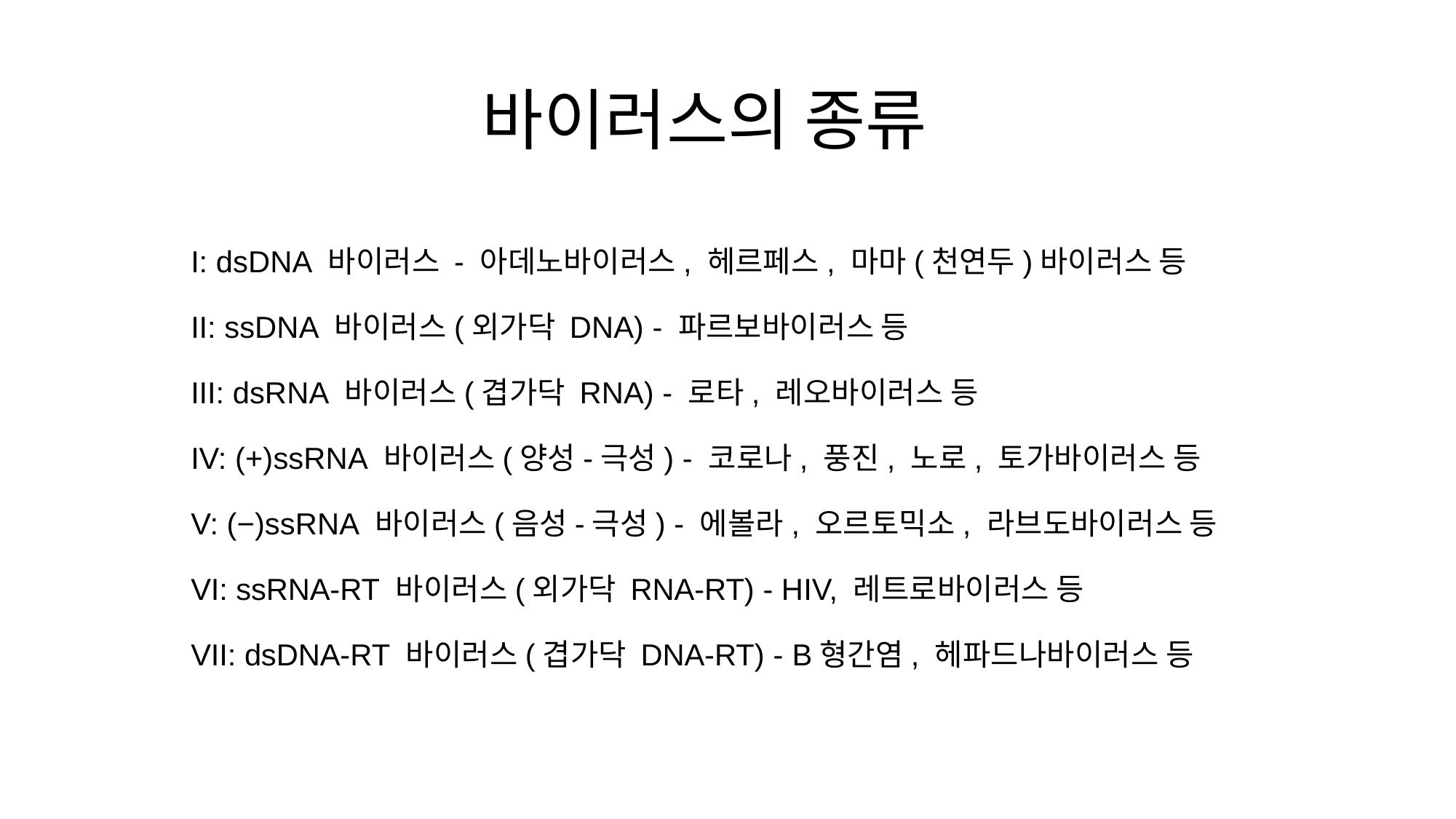

# 바이러스의 종류
I: dsDNA 바이러스 - 아데노바이러스, 헤르페스, 마마(천연두)바이러스 등
II: ssDNA 바이러스(외가닥 DNA) - 파르보바이러스 등
III: dsRNA 바이러스(겹가닥 RNA) - 로타, 레오바이러스 등
IV: (+)ssRNA 바이러스(양성-극성) - 코로나, 풍진, 노로, 토가바이러스 등
V: (−)ssRNA 바이러스(음성-극성) - 에볼라, 오르토믹소, 라브도바이러스 등
VI: ssRNA-RT 바이러스(외가닥 RNA-RT) - HIV, 레트로바이러스 등
VII: dsDNA-RT 바이러스(겹가닥 DNA-RT) - B형간염, 헤파드나바이러스 등